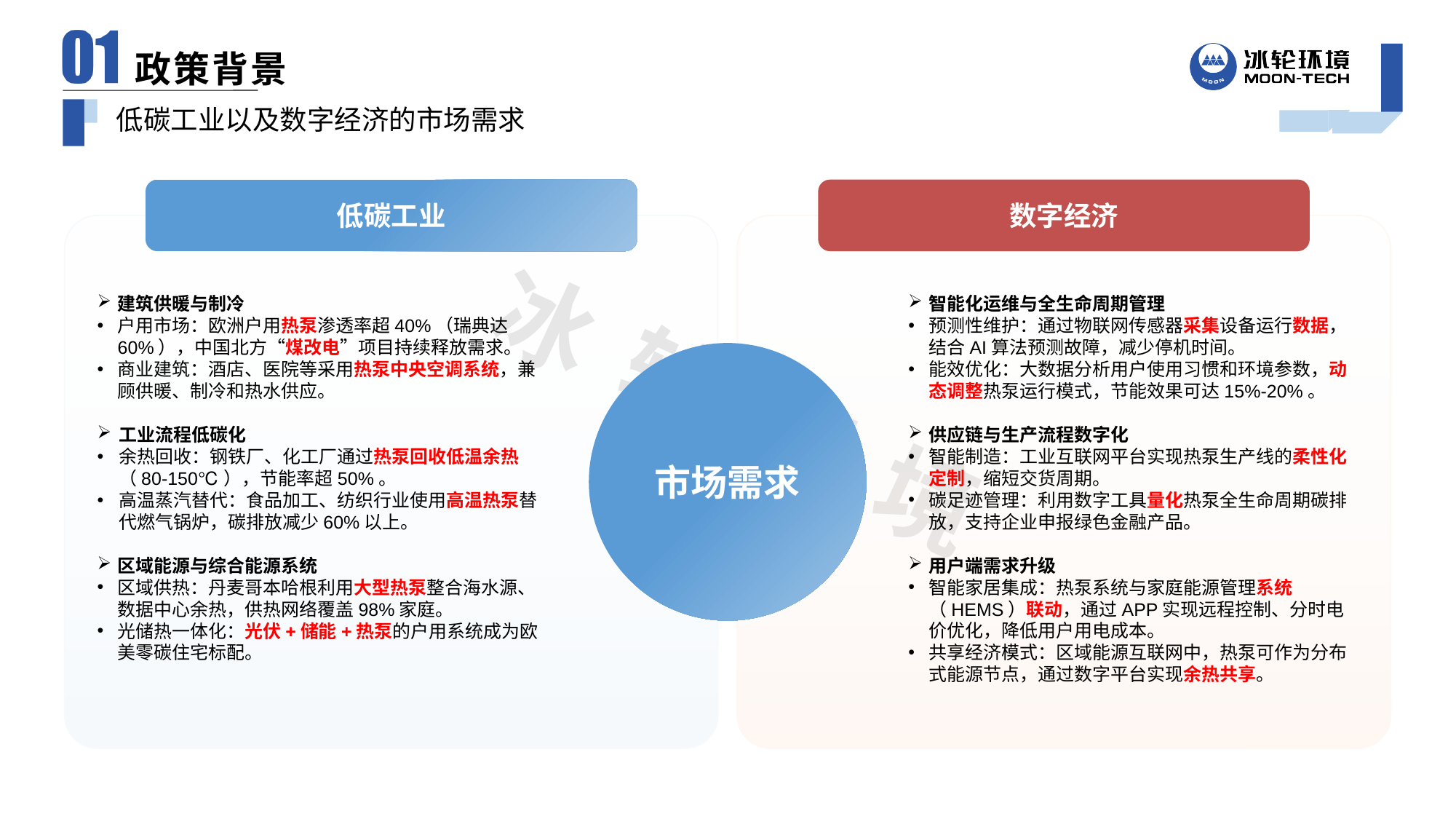

政策背景

低碳工业以及数字经济的市场需求

低碳工业

建筑供暖与制冷
户用市场：欧洲户用热泵渗透率超40%（瑞典达60%），中国北方“煤改电”项目持续释放需求。
商业建筑：酒店、医院等采用热泵中央空调系统，兼顾供暖、制冷和热水供应。

工业流程低碳化
余热回收：钢铁厂、化工厂通过热泵回收低温余热（80-150℃），节能率超50%。
高温蒸汽替代：食品加工、纺织行业使用高温热泵替代燃气锅炉，碳排放减少60%以上。

区域能源与综合能源系统
区域供热：丹麦哥本哈根利用大型热泵整合海水源、数据中心余热，供热网络覆盖98%家庭。
光储热一体化：光伏+储能+热泵的户用系统成为欧美零碳住宅标配。
数字经济

智能化运维与全生命周期管理
预测性维护：通过物联网传感器采集设备运行数据，结合AI算法预测故障，减少停机时间。
能效优化：大数据分析用户使用习惯和环境参数，动态调整热泵运行模式，节能效果可达15%-20%。

供应链与生产流程数字化
智能制造：工业互联网平台实现热泵生产线的柔性化定制，缩短交货周期。
碳足迹管理：利用数字工具量化热泵全生命周期碳排放，支持企业申报绿色金融产品。

用户端需求升级
智能家居集成：热泵系统与家庭能源管理系统（HEMS）联动，通过APP实现远程控制、分时电价优化，降低用户用电成本。
共享经济模式：区域能源互联网中，热泵可作为分布式能源节点，通过数字平台实现余热共享。
市场需求